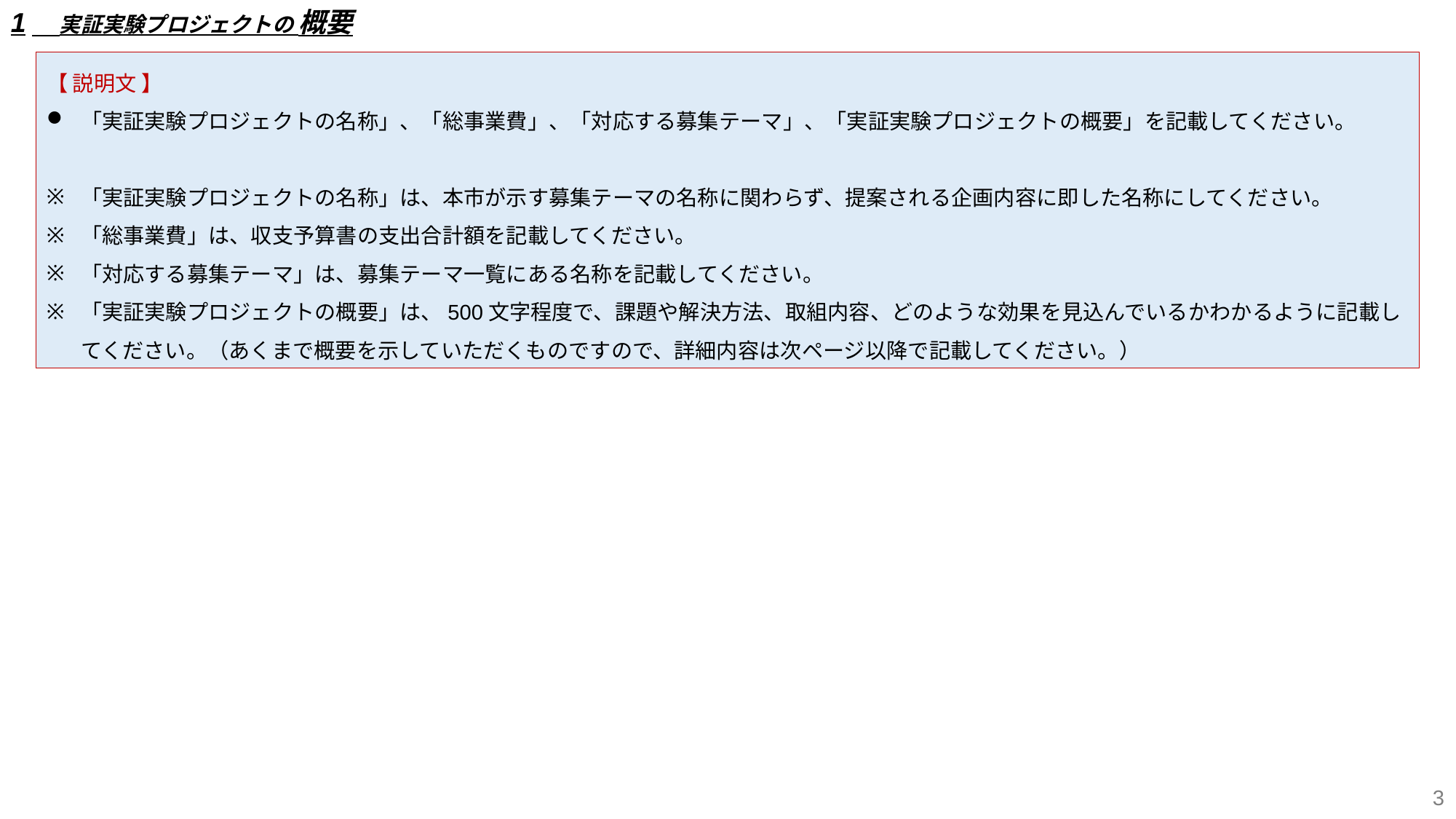

1　実証実験プロジェクトの 概要
【 説明文 】
「実証実験プロジェクトの名称」、「総事業費」、「対応する募集テーマ」、「実証実験プロジェクトの概要」を記載してください。

「実証実験プロジェクトの名称」は、本市が示す募集テーマの名称に関わらず、提案される企画内容に即した名称にしてください。
「総事業費」は、収支予算書の支出合計額を記載してください。
「対応する募集テーマ」は、募集テーマ一覧にある名称を記載してください。
「実証実験プロジェクトの概要」は、500文字程度で、課題や解決方法、取組内容、どのような効果を見込んでいるかわかるように記載してください。（あくまで概要を示していただくものですので、詳細内容は次ページ以降で記載してください。）
3